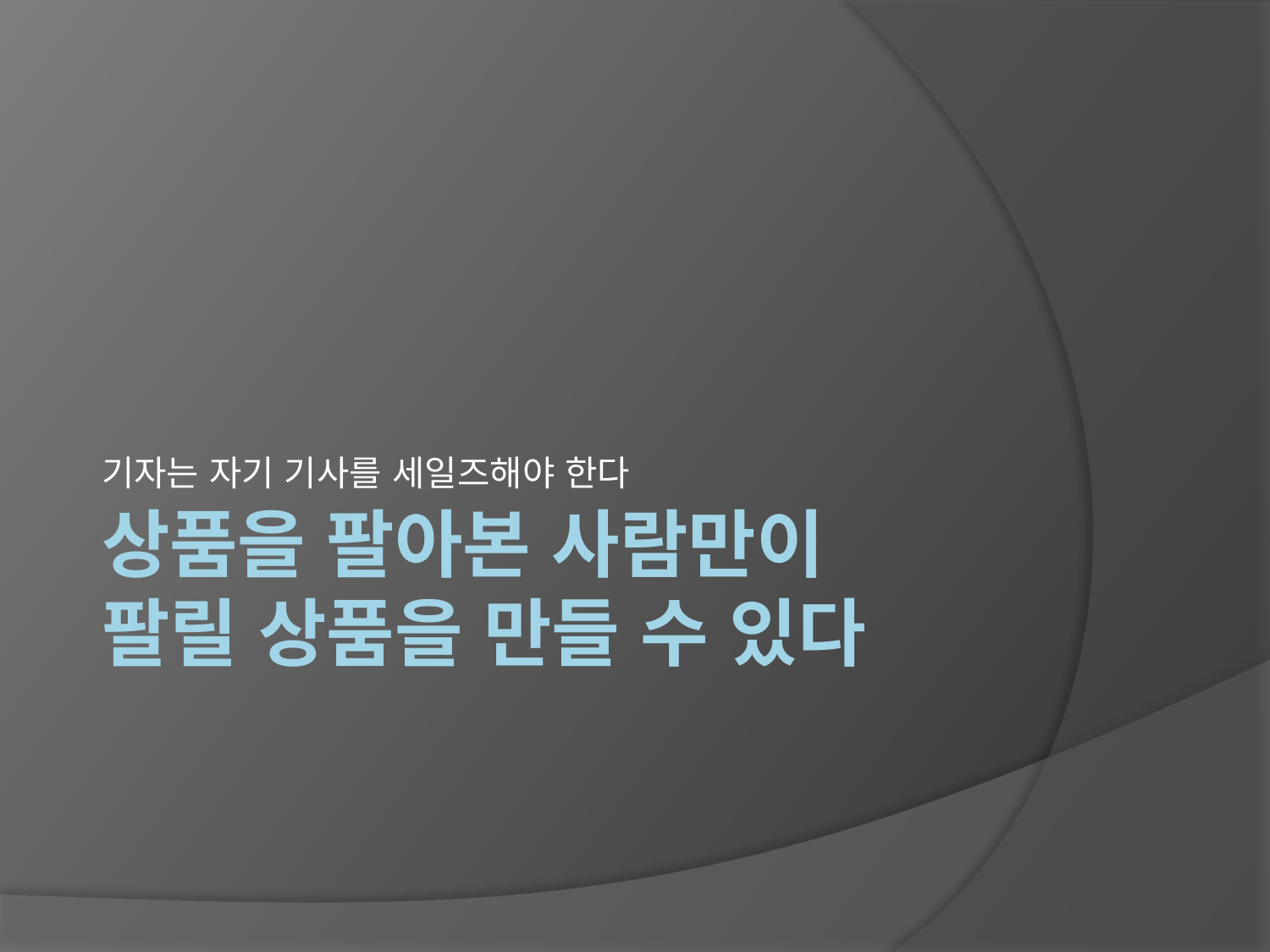

기자는 자기 기사를 세일즈해야 한다
# 상품을 팔아본 사람만이 팔릴 상품을 만들 수 있다